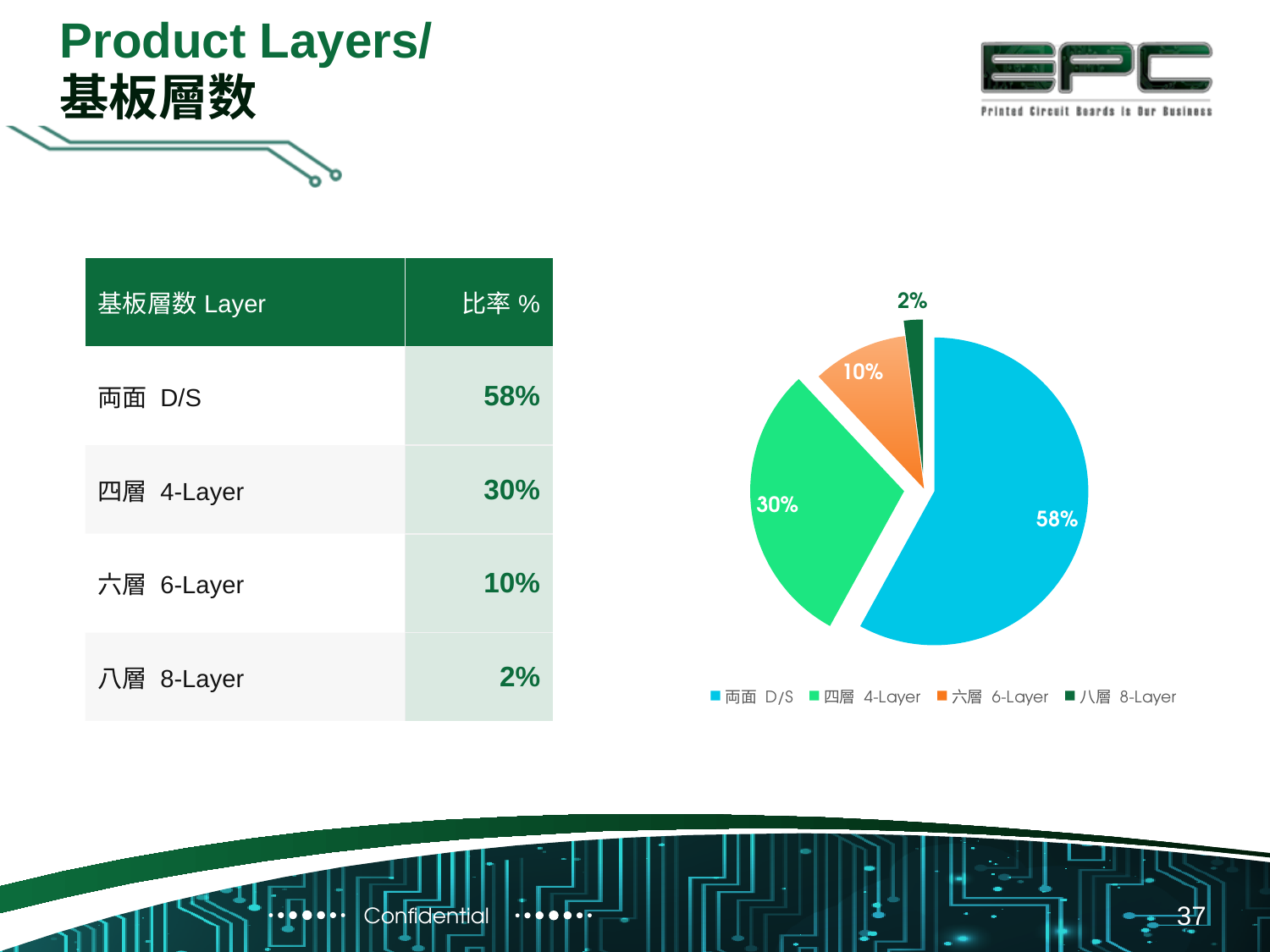

Product Layers/
基板層数

[unsupported chart]

### Chart

| Category | Sales |
|---|---|
| Sales A | 0.58 |
| Sales B | 0.3 |
| Sales C | 0.1 |
| 基板層数Layer | 比率% |
| --- | --- |
| 両面 D/S | 58% |
| 四層 4-Layer | 30% |
| 六層 6-Layer | 10% |
| 八層 8-Layer | 2% |